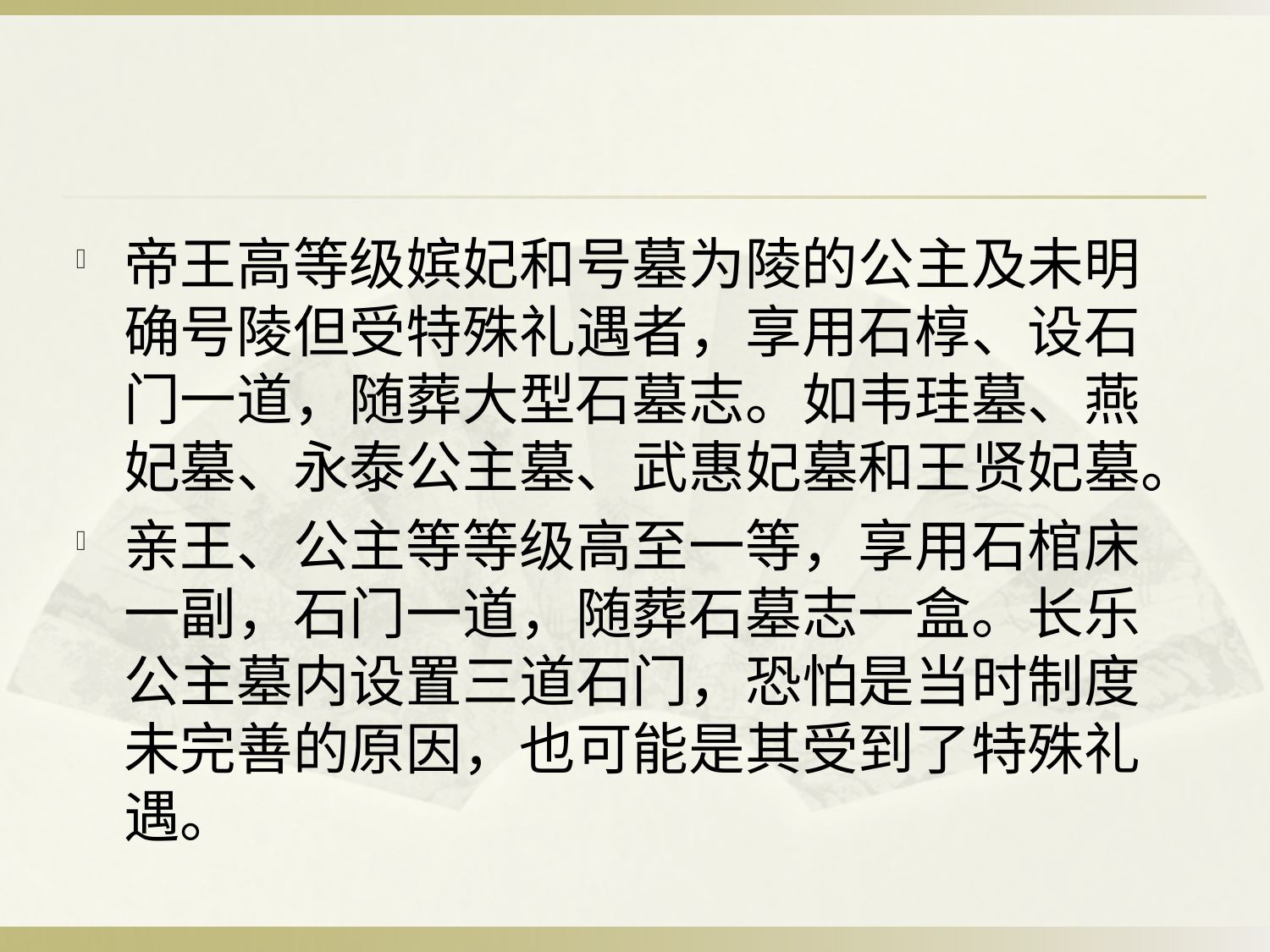

#
帝王高等级嫔妃和号墓为陵的公主及未明确号陵但受特殊礼遇者，享用石椁、设石门一道，随葬大型石墓志。如韦珪墓、燕妃墓、永泰公主墓、武惠妃墓和王贤妃墓。
亲王、公主等等级高至一等，享用石棺床一副，石门一道，随葬石墓志一盒。长乐公主墓内设置三道石门，恐怕是当时制度未完善的原因，也可能是其受到了特殊礼遇。